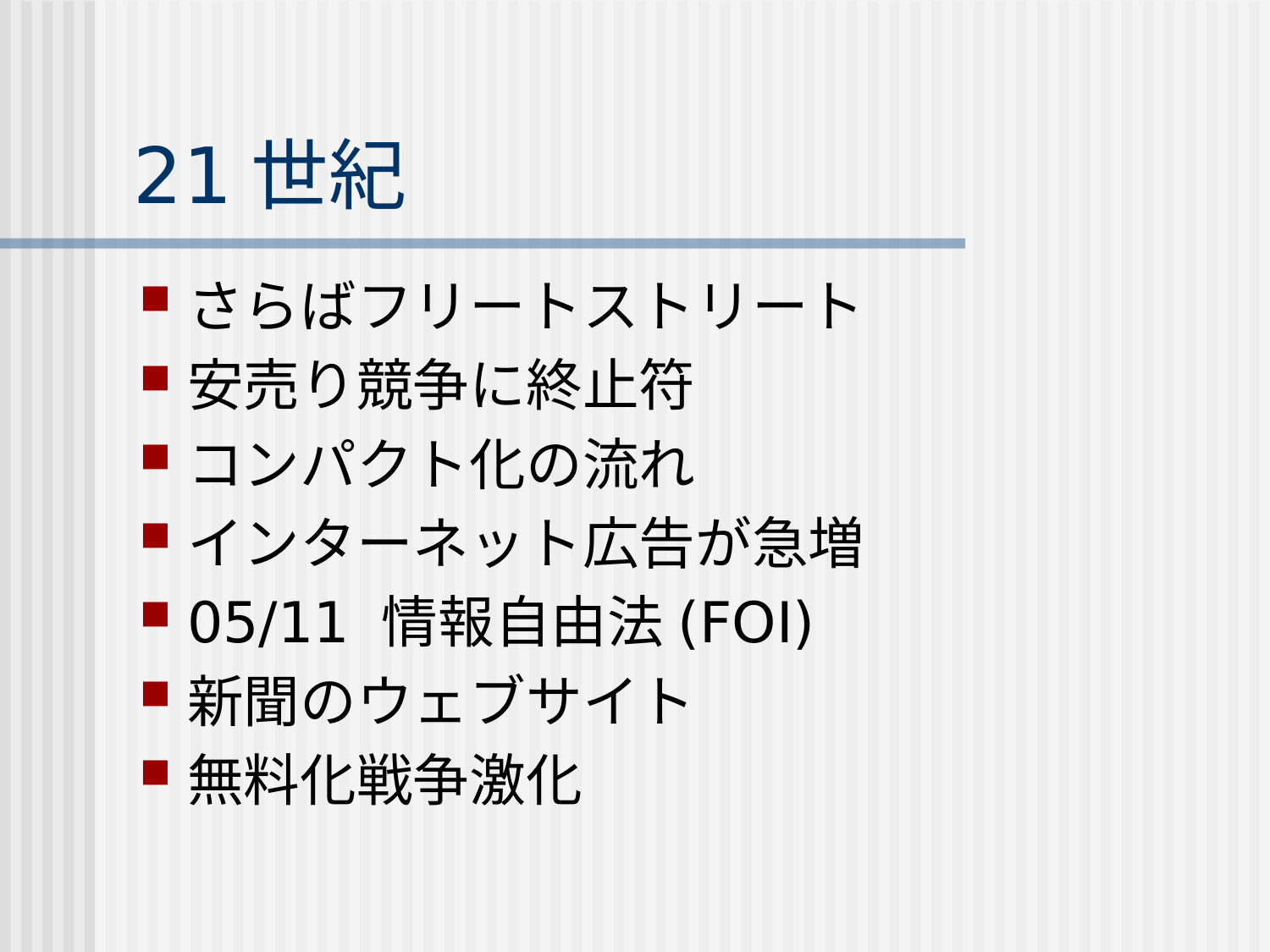

# 21世紀
さらばフリートストリート
安売り競争に終止符
コンパクト化の流れ
インターネット広告が急増
05/11 情報自由法(FOI)
新聞のウェブサイト
無料化戦争激化